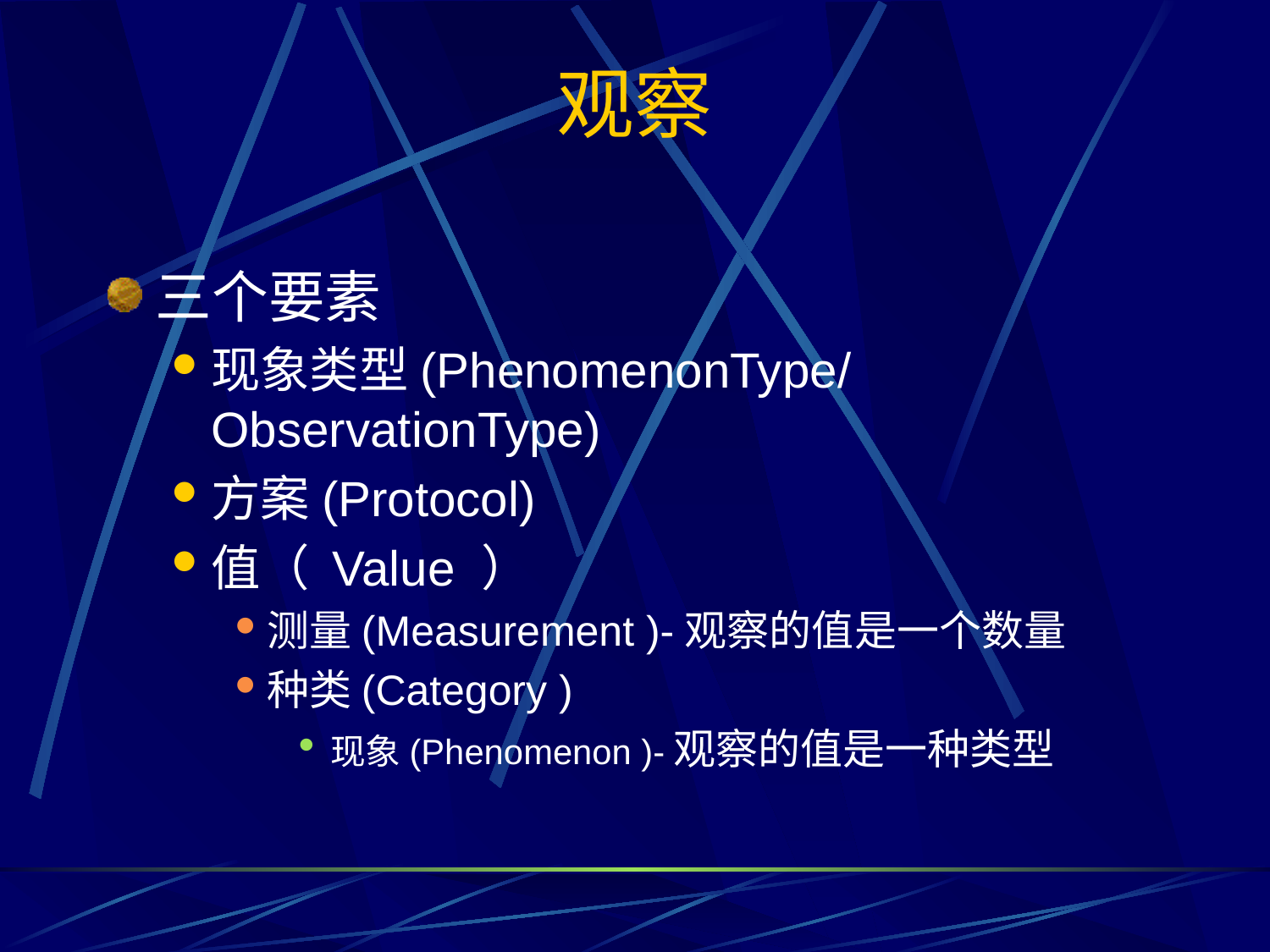

# 观察

三个要素
现象类型(PhenomenonType/ObservationType)
方案(Protocol)
值（ Value ）
测量(Measurement )-观察的值是一个数量
种类(Category )
现象(Phenomenon )-观察的值是一种类型